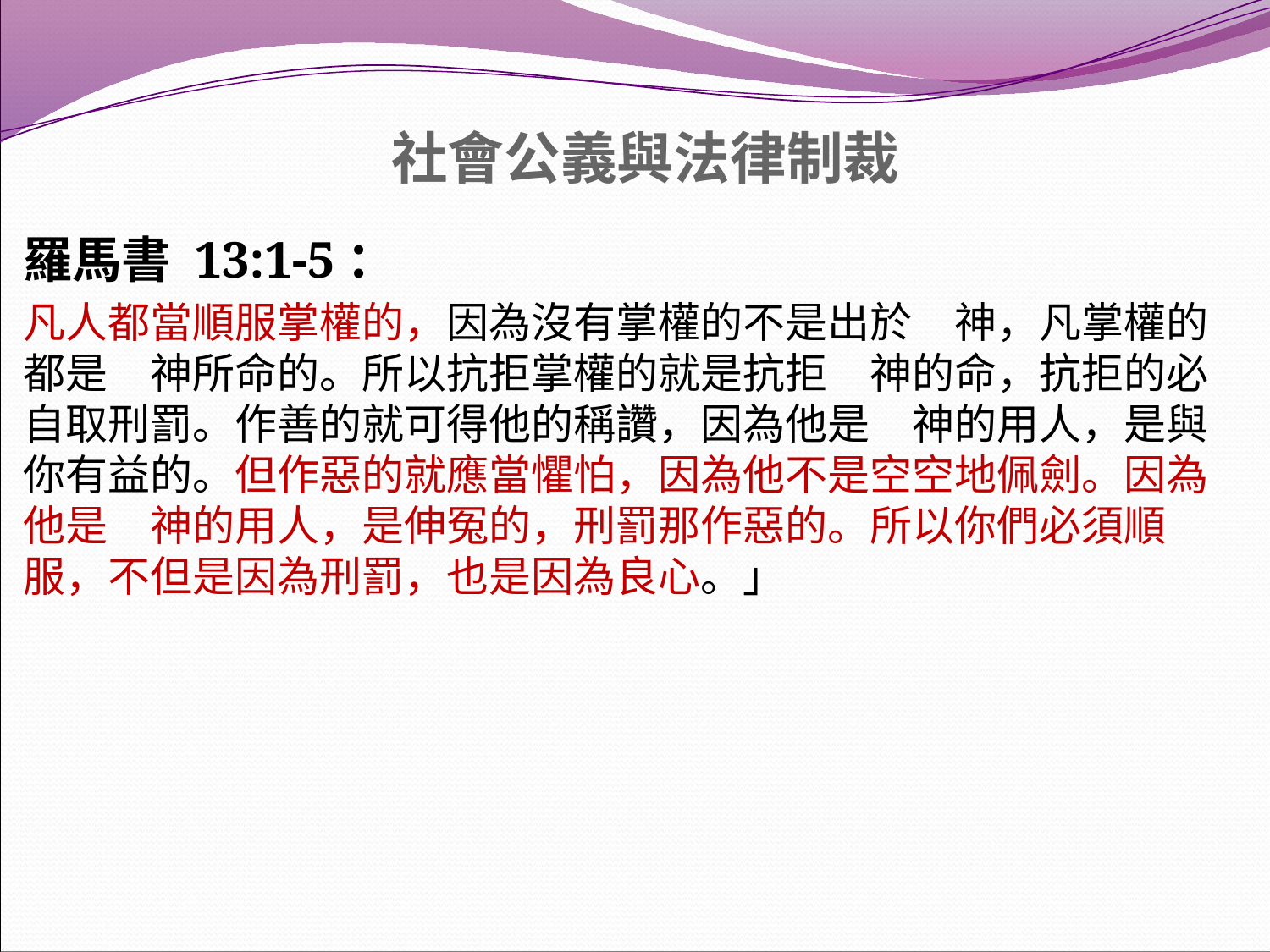

# 社會公義與法律制裁
羅馬書 13:1-5：
凡人都當順服掌權的，因為沒有掌權的不是出於　神，凡掌權的都是　神所命的。所以抗拒掌權的就是抗拒　神的命，抗拒的必自取刑罰。作善的就可得他的稱讚，因為他是　神的用人，是與你有益的。但作惡的就應當懼怕，因為他不是空空地佩劍。因為他是　神的用人，是伸冤的，刑罰那作惡的。所以你們必須順服，不但是因為刑罰，也是因為良心。」